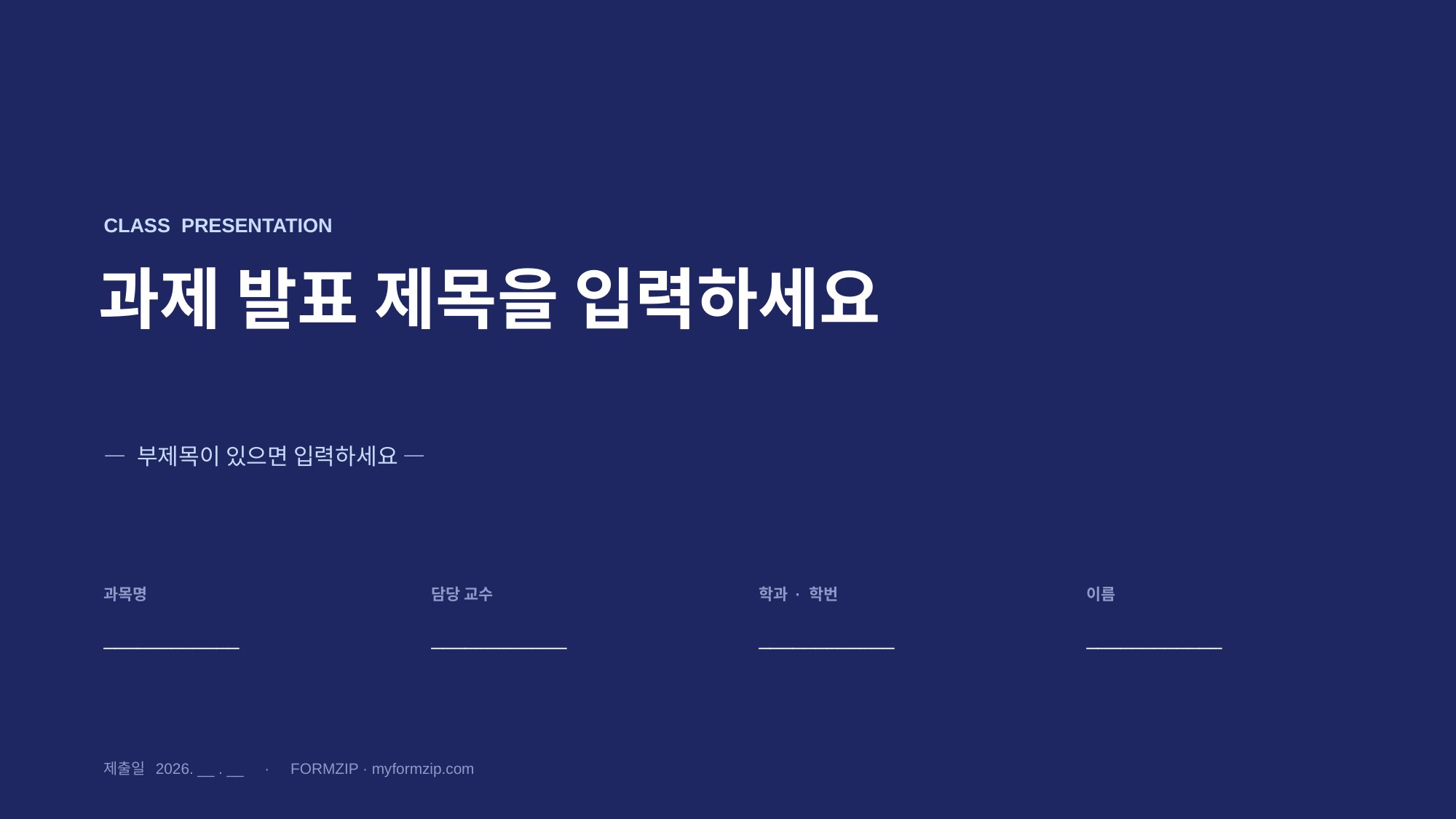

CLASS  PRESENTATION
과제 발표 제목을 입력하세요
— 부제목이 있으면 입력하세요 —
과목명
담당 교수
학과 · 학번
이름
____________
____________
____________
____________
제출일  2026. __ . __     ·     FORMZIP · myformzip.com